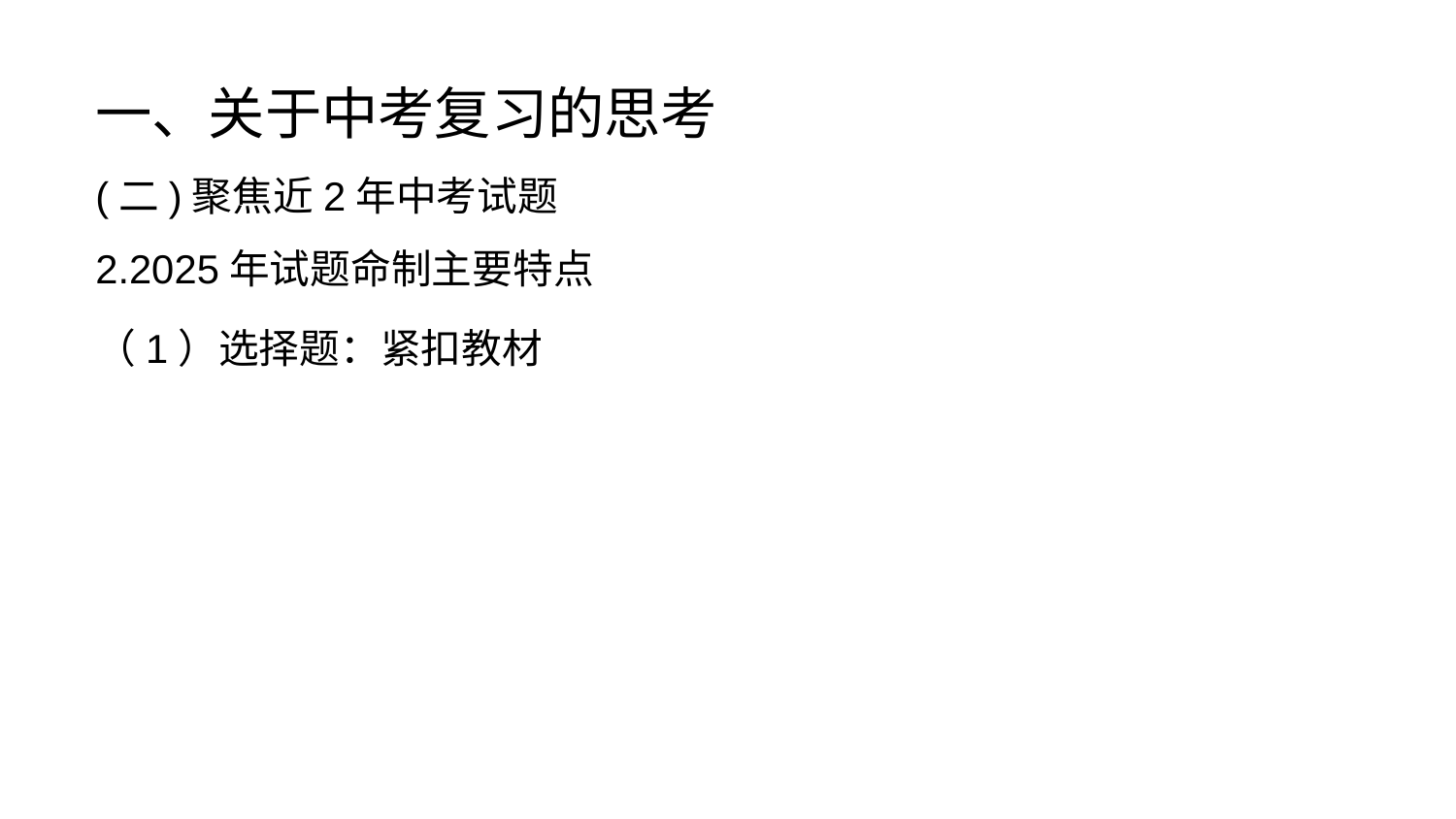

一、关于中考复习的思考
(二)聚焦近2年中考试题
2.2025年试题命制主要特点
（1）选择题：紧扣教材